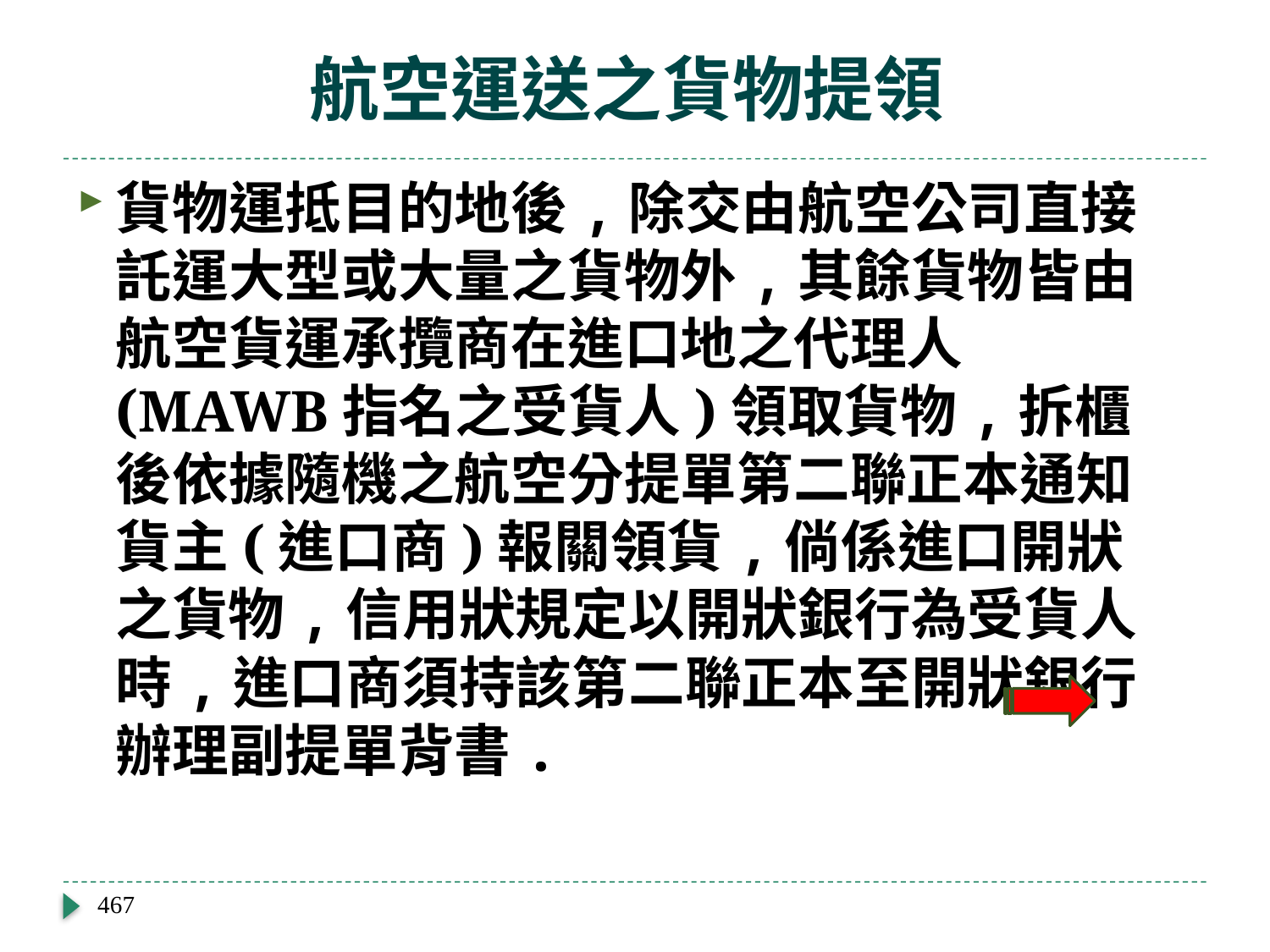

# 航空運送之貨物提領
貨物運抵目的地後,除交由航空公司直接託運大型或大量之貨物外,其餘貨物皆由航空貨運承攬商在進口地之代理人(MAWB指名之受貨人)領取貨物,拆櫃後依據隨機之航空分提單第二聯正本通知貨主(進口商)報關領貨,倘係進口開狀之貨物,信用狀規定以開狀銀行為受貨人時,進口商須持該第二聯正本至開狀銀行辦理副提單背書.

467